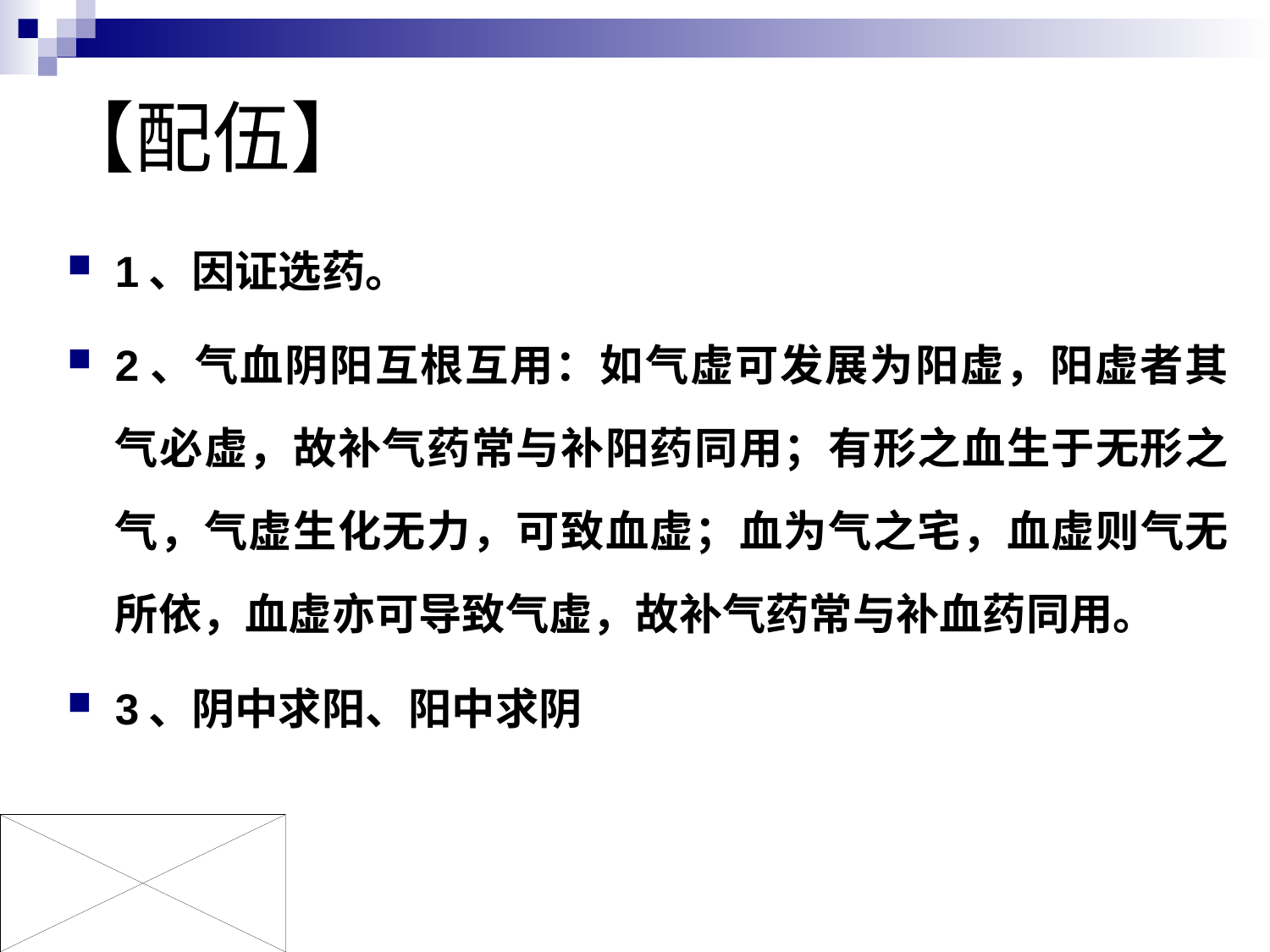

# 【配伍】
1、因证选药。
2、气血阴阳互根互用：如气虚可发展为阳虚，阳虚者其气必虚，故补气药常与补阳药同用；有形之血生于无形之气，气虚生化无力，可致血虚；血为气之宅，血虚则气无所依，血虚亦可导致气虚，故补气药常与补血药同用。
3、阴中求阳、阳中求阴